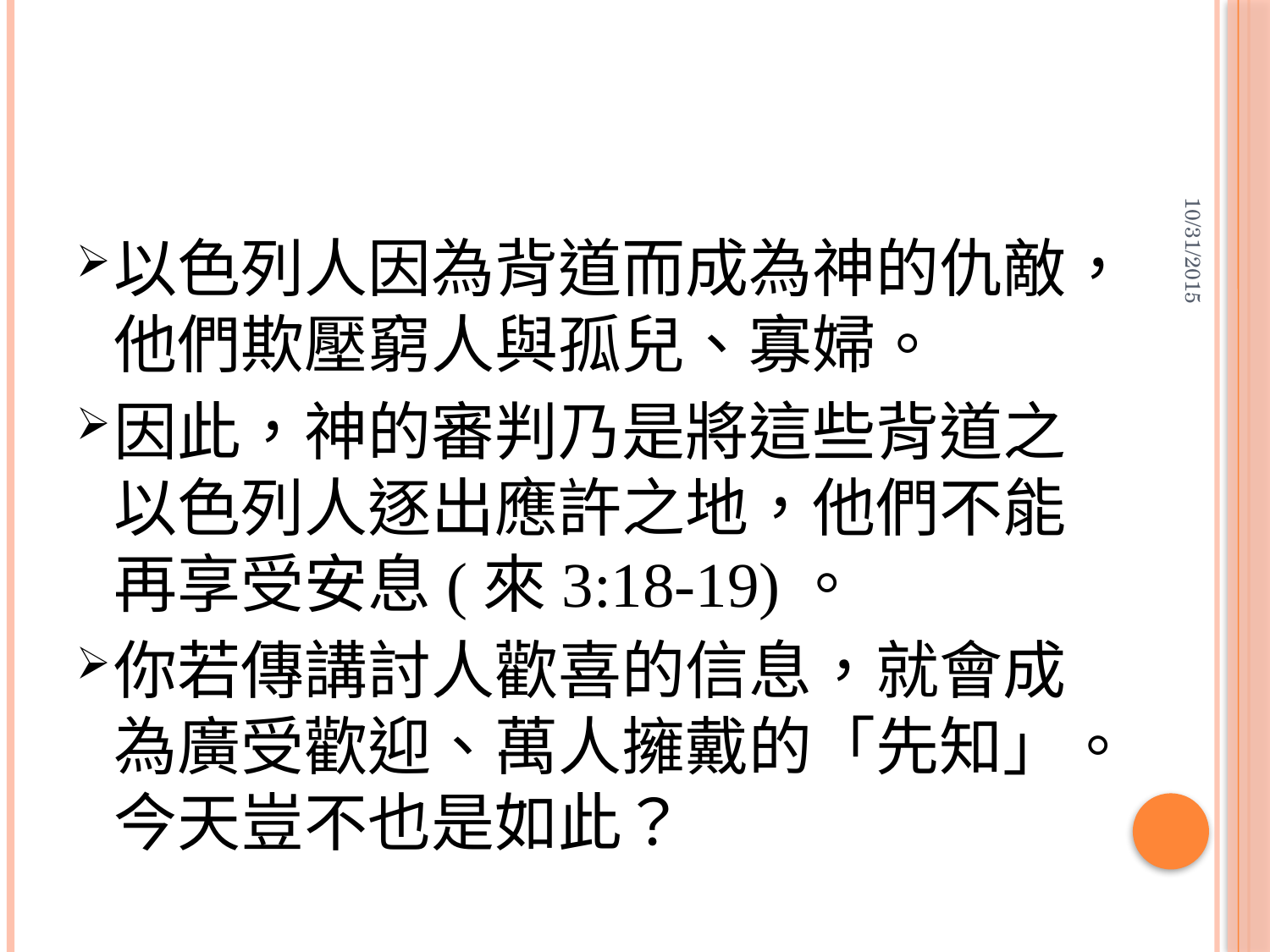

#
10/31/2015
以色列人因為背道而成為神的仇敵，他們欺壓窮人與孤兒、寡婦。
因此，神的審判乃是將這些背道之以色列人逐出應許之地，他們不能再享受安息(來3:18-19)。
你若傳講討人歡喜的信息，就會成為廣受歡迎、萬人擁戴的「先知」。今天豈不也是如此？